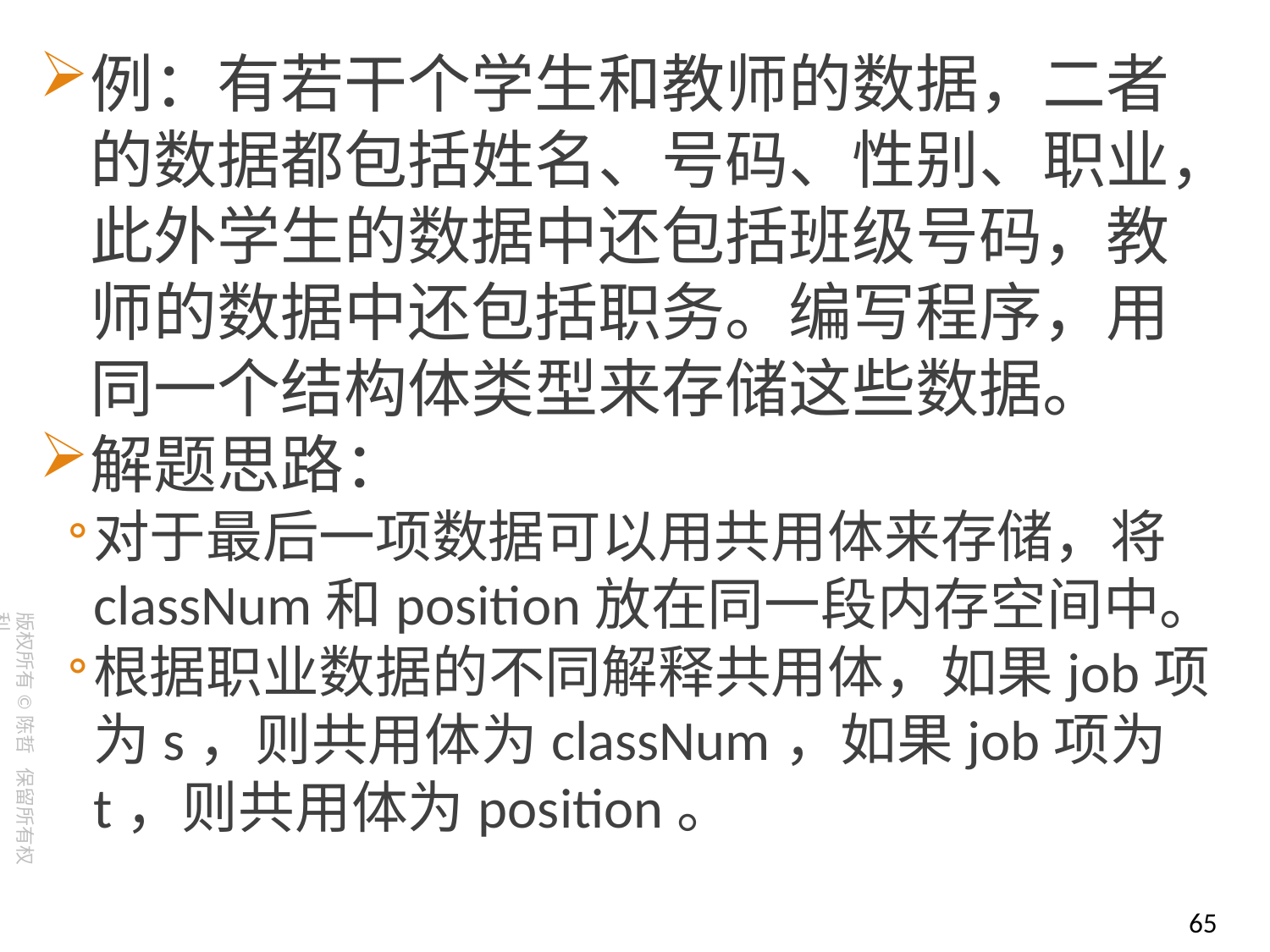

例：有若干个学生和教师的数据，二者的数据都包括姓名、号码、性别、职业，此外学生的数据中还包括班级号码，教师的数据中还包括职务。编写程序，用同一个结构体类型来存储这些数据。
解题思路：
对于最后一项数据可以用共用体来存储，将classNum和position放在同一段内存空间中。
根据职业数据的不同解释共用体，如果job项为s，则共用体为classNum，如果job项为t，则共用体为position。
65